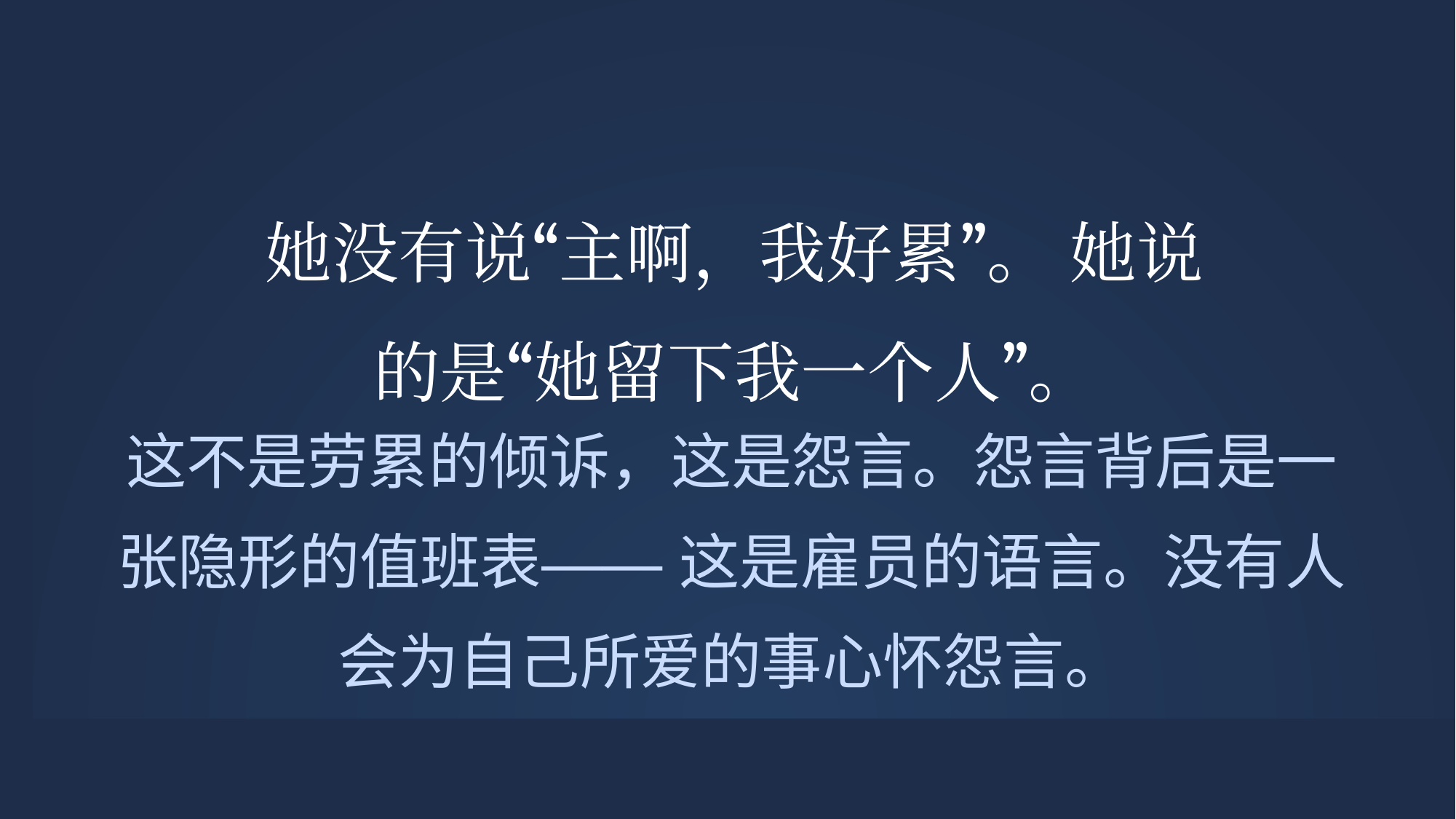

她没有说“主啊，我好累”。 她说的是“她留下我一个人”。
这不是劳累的倾诉，这是怨言。怨言背后是一张隐形的值班表—— 这是雇员的语言。没有人会为自己所爱的事心怀怨言。